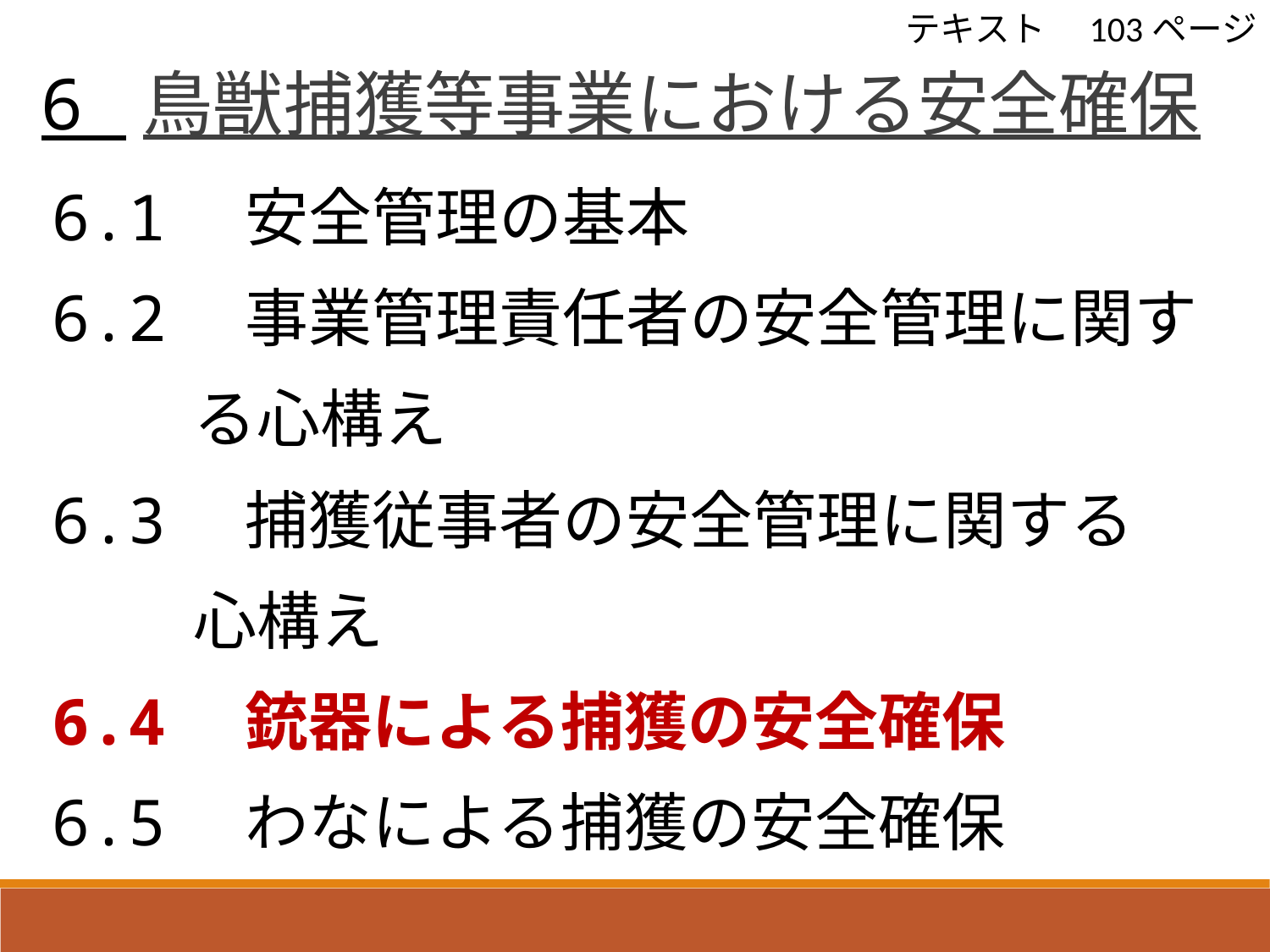

テキスト　103ページ
 6 鳥獣捕獲等事業における安全確保
6.1　安全管理の基本
6.2　事業管理責任者の安全管理に関す
　　 る心構え
6.3　捕獲従事者の安全管理に関する
　　 心構え
6.4　銃器による捕獲の安全確保
6.5　わなによる捕獲の安全確保